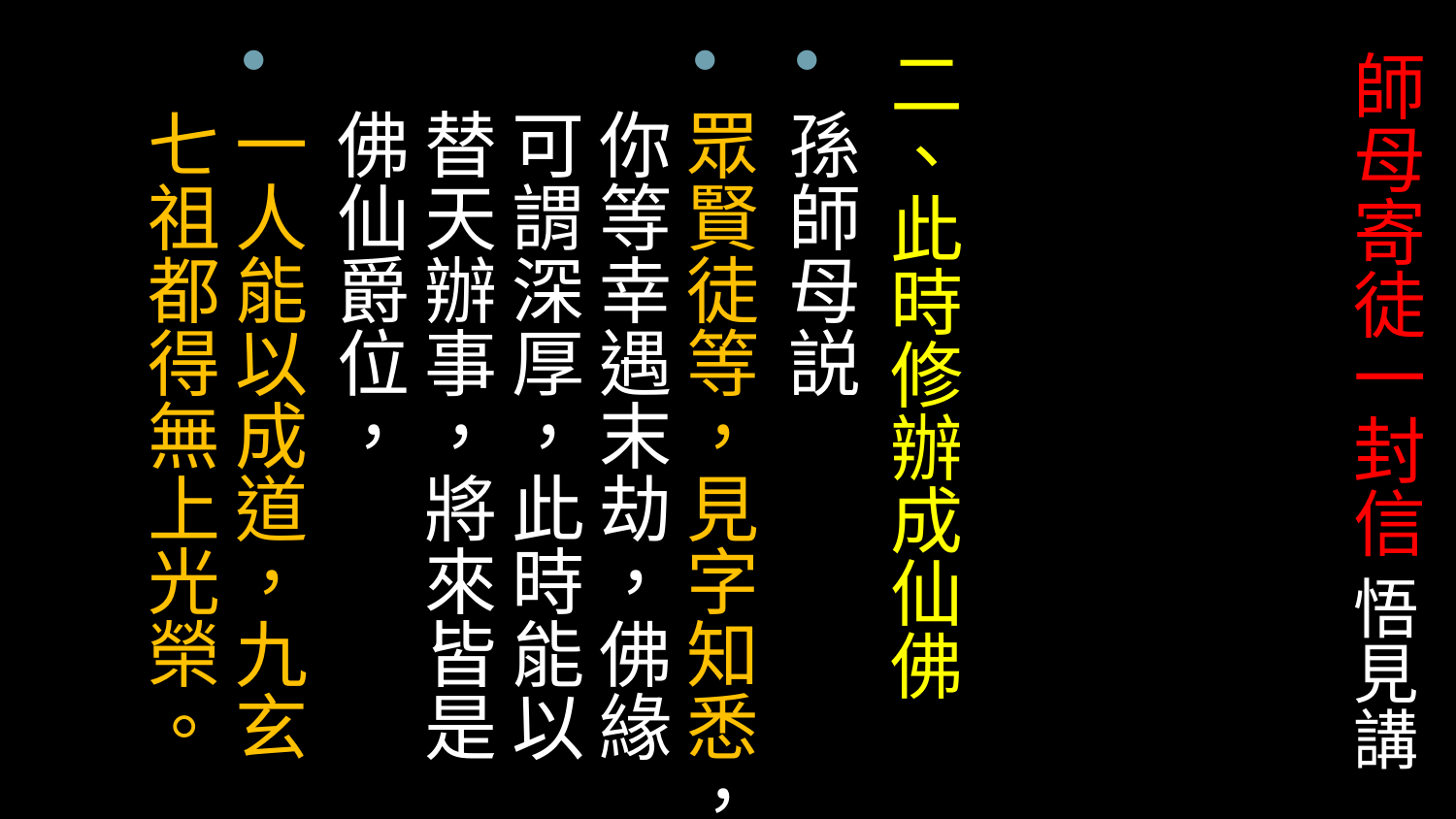

二、此時修辦成仙佛
孫師母説
眾賢徒等，見字知悉，你等幸遇末劫，佛緣可謂深厚，此時能以替天辦事，將來皆是佛仙爵位，
一人能以成道，九玄七祖都得無上光榮。

# 師母寄徒一封信 悟見講